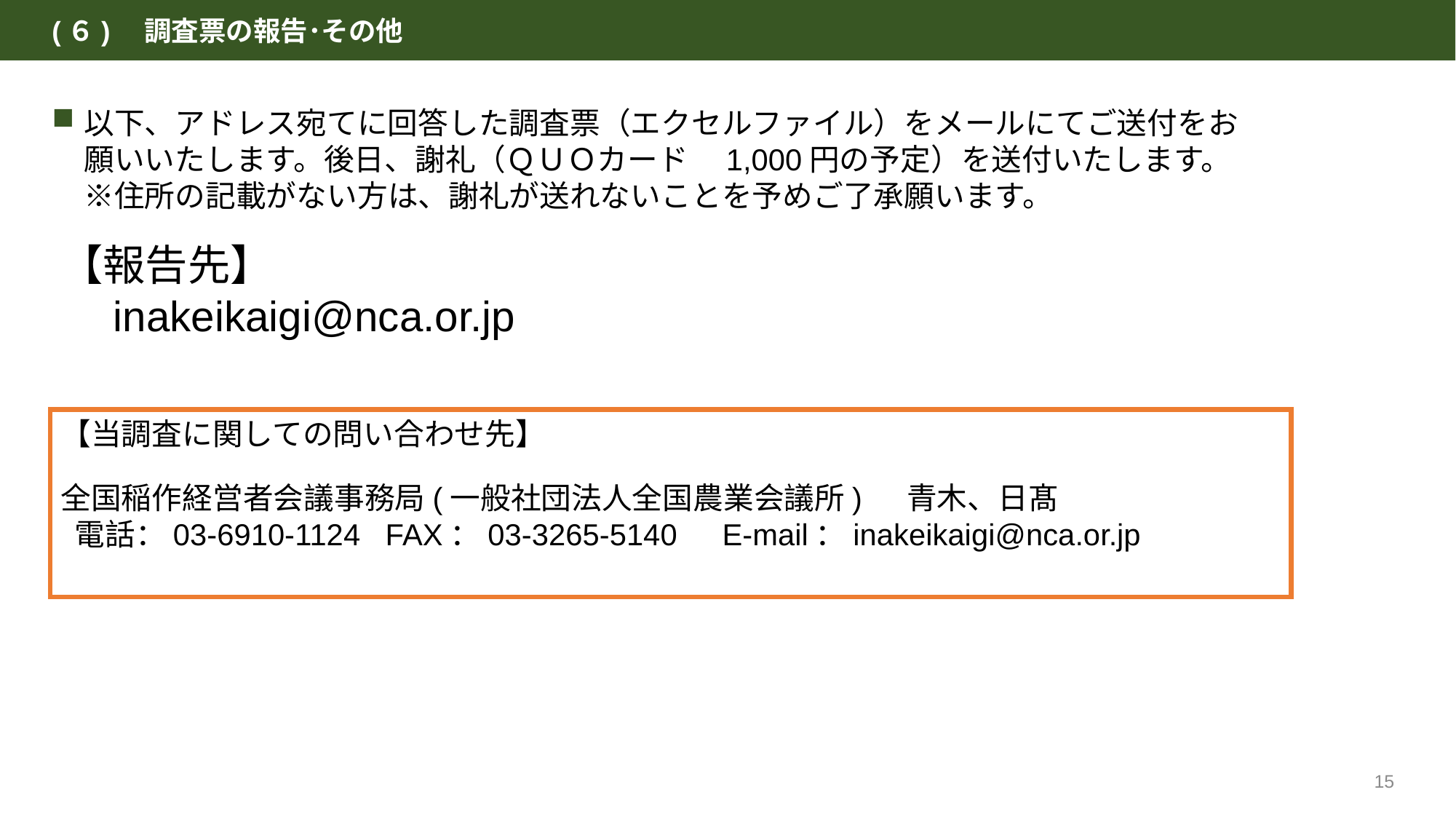

(６)　調査票の報告･その他
# 以下、アドレス宛てに回答した調査票（エクセルファイル）をメールにてご送付をお願いいたします。後日、謝礼（ＱＵＯカード　1,000円の予定）を送付いたします。 ※住所の記載がない方は、謝礼が送れないことを予めご了承願います。
【報告先】
　inakeikaigi@nca.or.jp
【当調査に関しての問い合わせ先】

全国稲作経営者会議事務局(一般社団法人全国農業会議所)　 青木、日髙
 電話：03-6910-1124   FAX：03-3265-5140　E-mail：inakeikaigi@nca.or.jp
15